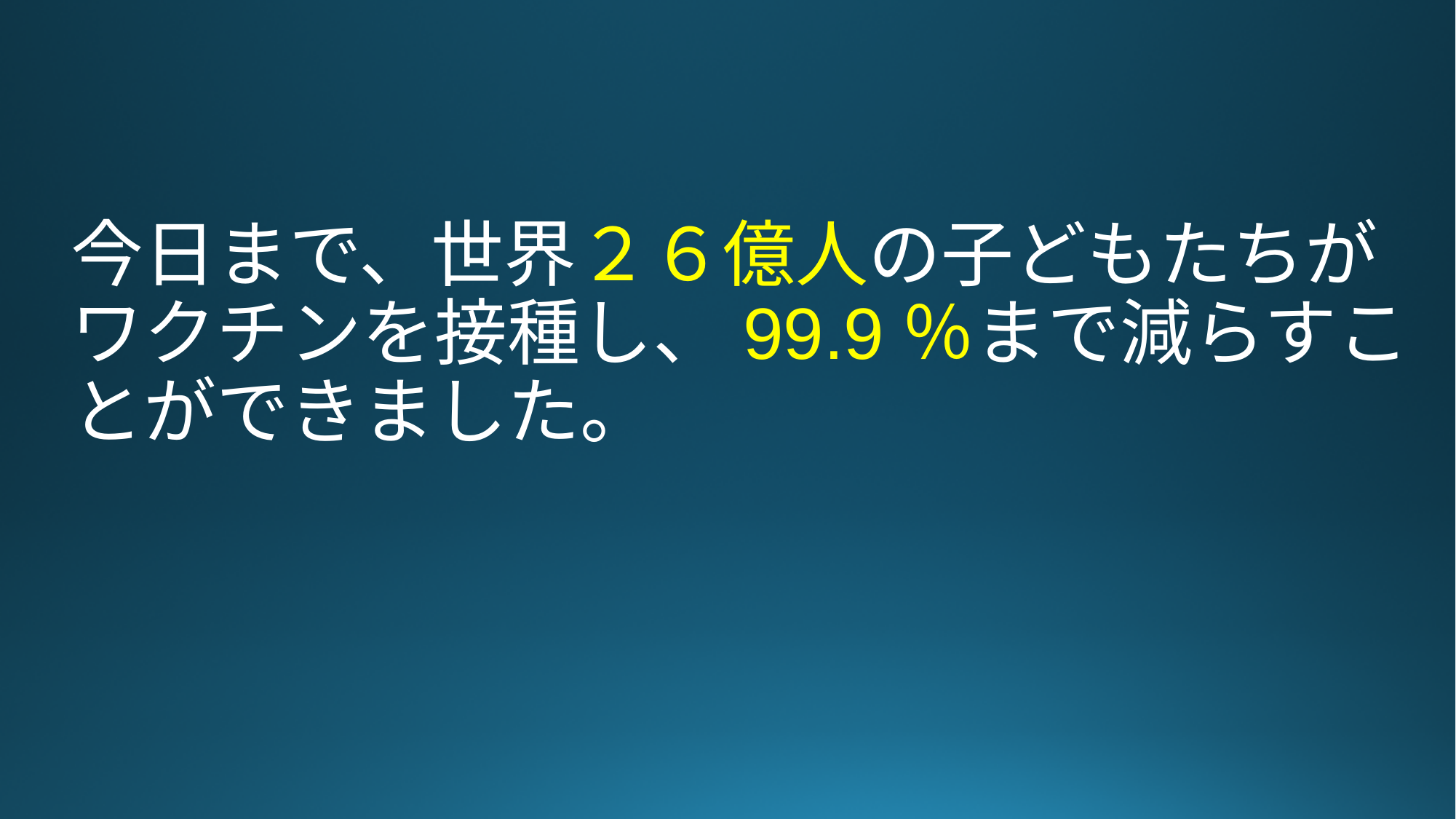

#
今日まで、世界２６億人の子どもたちがワクチンを接種し、99.9％まで減らすことができました。